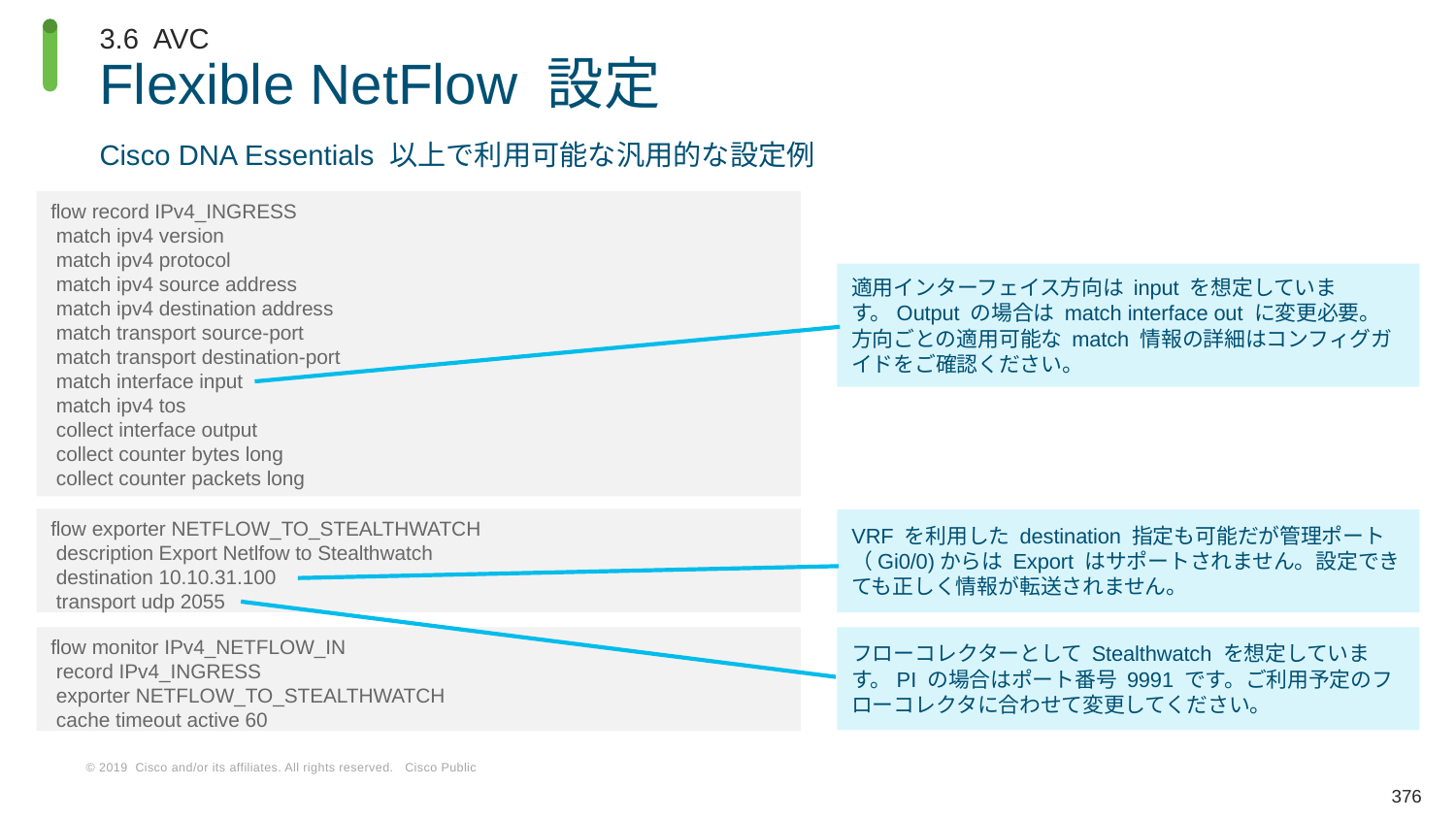

3.6  AVC
# Flexible NetFlow 設定
Cisco DNA Essentials 以上で利用可能な汎用的な設定例
flow record IPv4_INGRESS
 match ipv4 version
 match ipv4 protocol
 match ipv4 source address
 match ipv4 destination address
 match transport source-port
 match transport destination-port
 match interface input
 match ipv4 tos
 collect interface output
 collect counter bytes long
 collect counter packets long
適用インターフェイス方向は input を想定しています。Output の場合は match interface out に変更必要。
方向ごとの適用可能な match 情報の詳細はコンフィグガイドをご確認ください。
flow exporter NETFLOW_TO_STEALTHWATCH
 description Export Netlfow to Stealthwatch
 destination 10.10.31.100
 transport udp 2055
VRF を利用した destination 指定も可能だが管理ポート（Gi0/0)からは Export はサポートされません。設定できても正しく情報が転送されません。
flow monitor IPv4_NETFLOW_IN
 record IPv4_INGRESS
 exporter NETFLOW_TO_STEALTHWATCH
 cache timeout active 60
フローコレクターとして Stealthwatch を想定しています。PI の場合はポート番号 9991 です。ご利用予定のフローコレクタに合わせて変更してください。
376